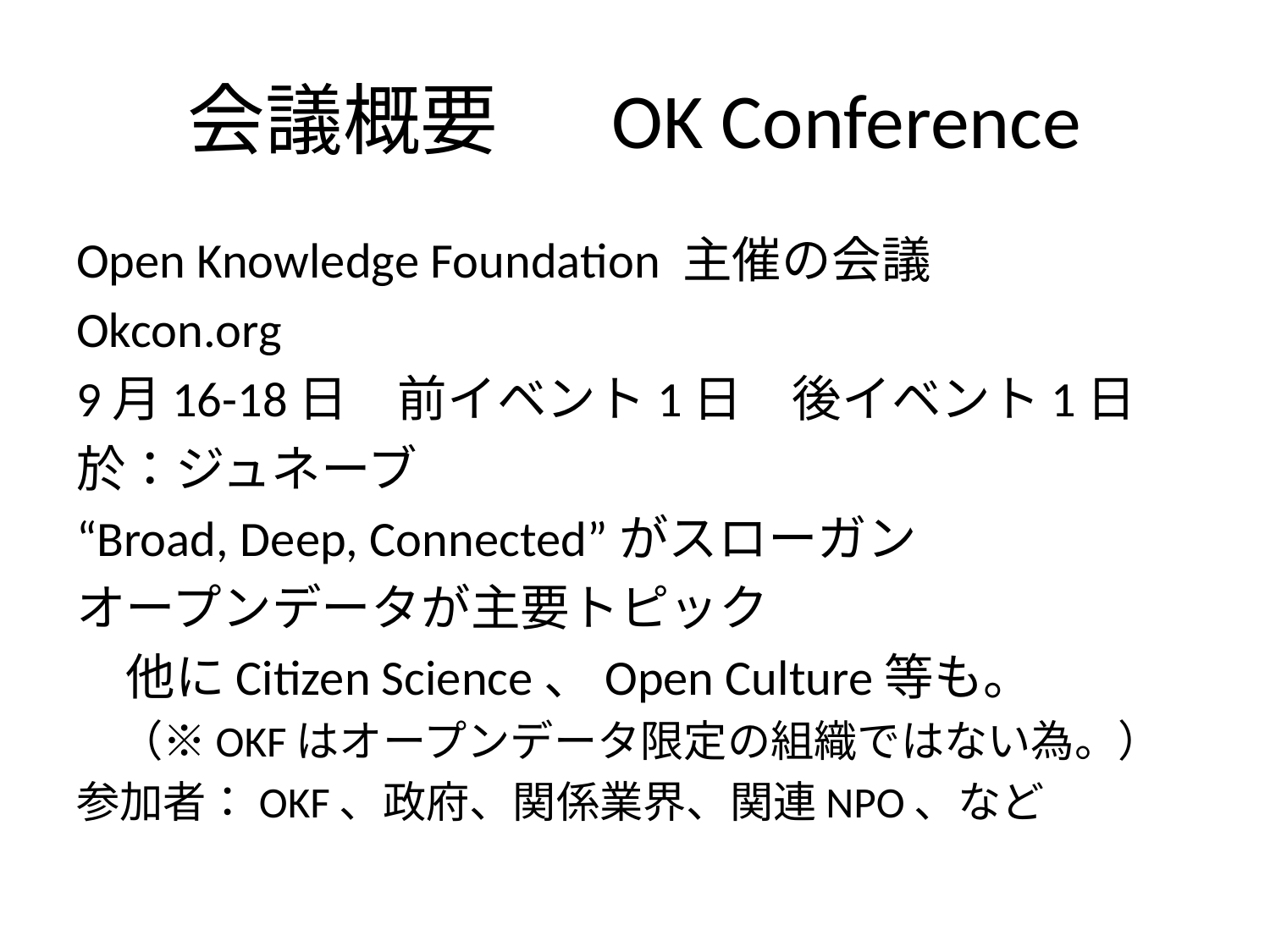

# 会議概要　 OK Conference
Open Knowledge Foundation 主催の会議
Okcon.org
9月16-18日　前イベント1日　後イベント1日
於：ジュネーブ
“Broad, Deep, Connected”がスローガン
オープンデータが主要トピック
　他にCitizen Science、Open Culture等も。
　（※OKFはオープンデータ限定の組織ではない為。）
参加者：OKF、政府、関係業界、関連NPO、など